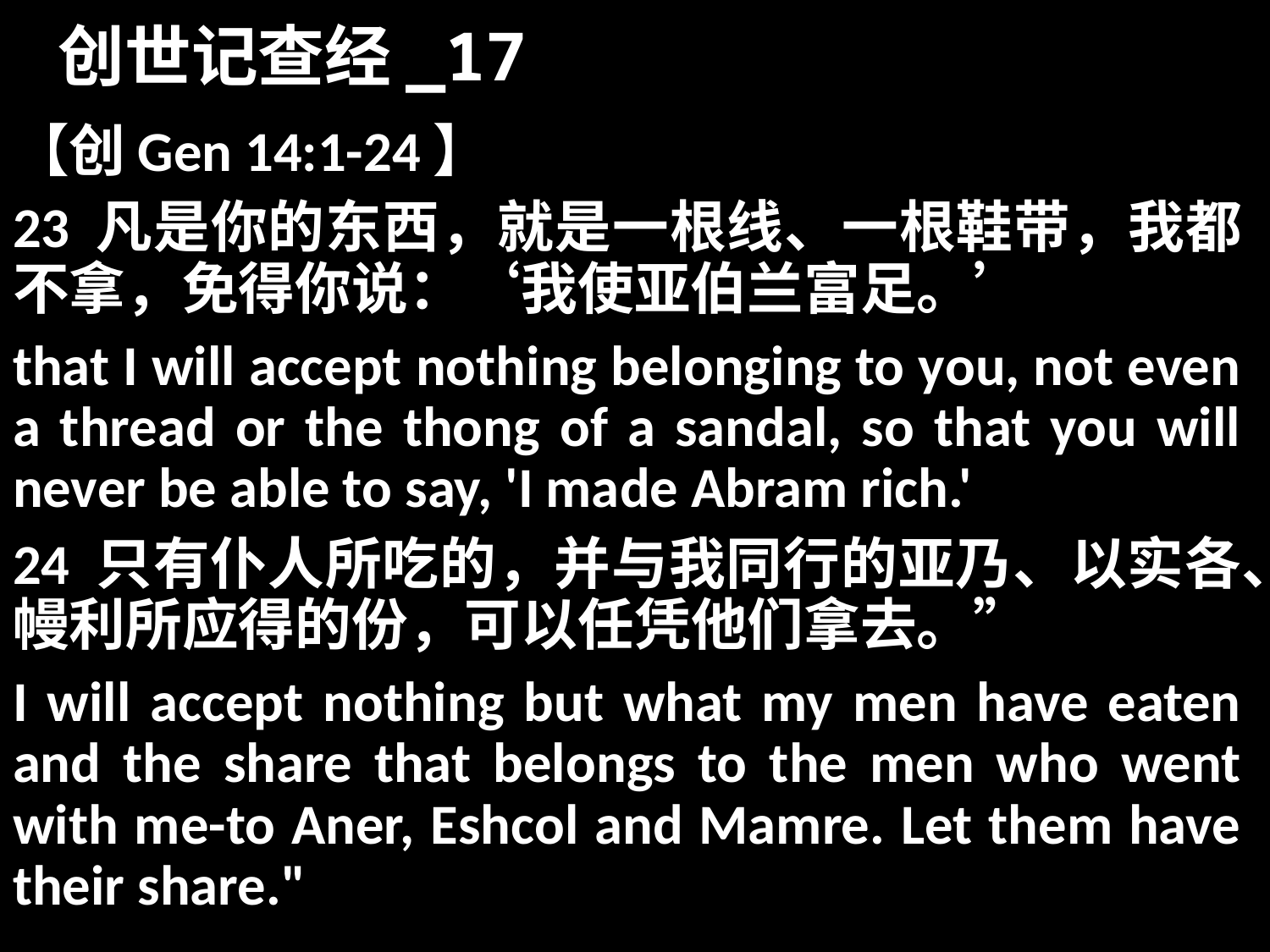

# 创世记查经_17
【创Gen 14:1-24】
23 凡是你的东西，就是一根线、一根鞋带，我都不拿，免得你说：‘我使亚伯兰富足。’
that I will accept nothing belonging to you, not even a thread or the thong of a sandal, so that you will never be able to say, 'I made Abram rich.'
24 只有仆人所吃的，并与我同行的亚乃、以实各、幔利所应得的份，可以任凭他们拿去。”
I will accept nothing but what my men have eaten and the share that belongs to the men who went with me-to Aner, Eshcol and Mamre. Let them have their share."